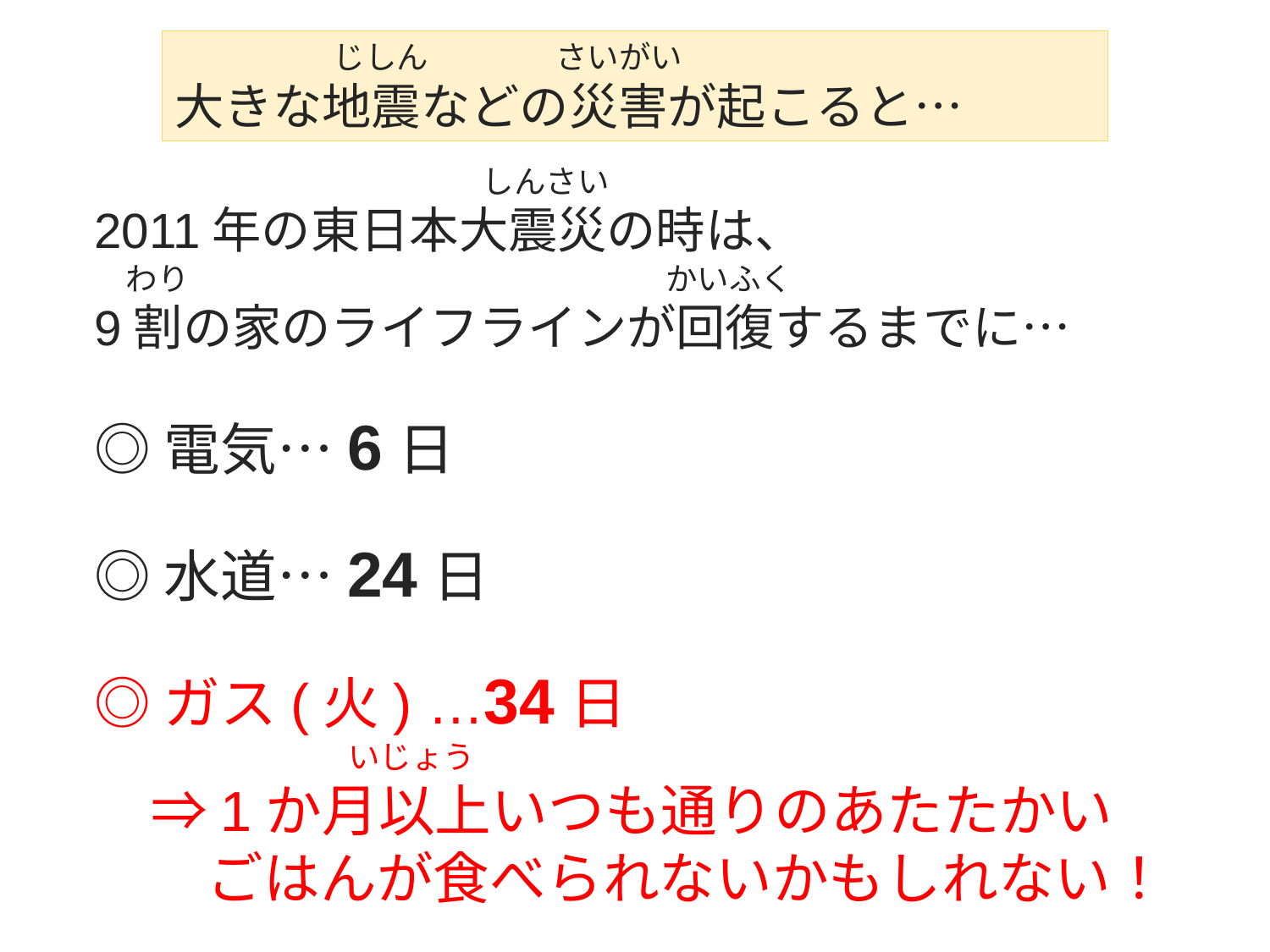

じしん　　　　さいがい
大きな地震などの災害が起こると…
　　　　　　　　　　　　 しんさい
2011年の東日本大震災の時は、
　わり　　　　　　　　　　　　　　　かいふく
9割の家のライフラインが回復するまでに…

◎電気…6日

◎水道…24日

◎ガス(火) …34日
　　　　　　　　いじょう
　⇒1か月以上いつも通りのあたたかい
　　ごはんが食べられないかもしれない！